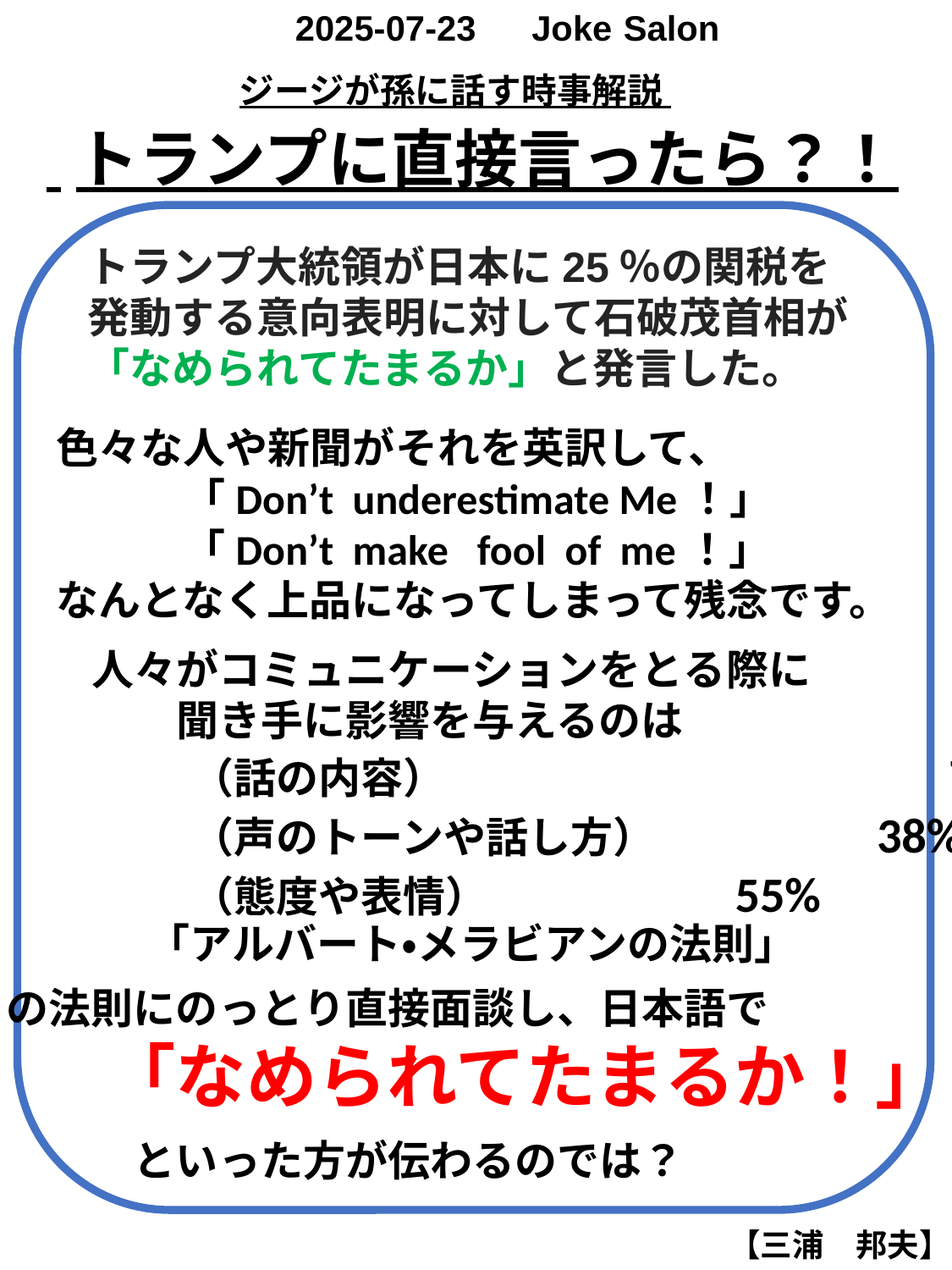

2025-07-23　Joke Salon
ジージが孫に話す時事解説
 トランプに直接言ったら？！
国内パッケージツアー旅行券
トランプ大統領が日本に25％の関税を
発動する意向表明に対して石破茂首相が
「なめられてたまるか」と発言した。

色々な人や新聞がそれを英訳して、
　　　「Don’t  underestimate Me！」
　　　「Don’t  make   fool  of  me！」
なんとなく上品になってしまって残念です。
人々がコミュニケーションをとる際に
　　聞き手に影響を与えるのは
　　（話の内容）　　　　　　　  　　　　7%
　　（声のトーンや話し方）　　　　　38%
　　（態度や表情）            　　    55%
　　「アルバート・メラビアンの法則」
この法則にのっとり直接面談し、日本語で
　　「なめられてたまるか！」

　　　　といった方が伝わるのでは？

【三浦　邦夫】